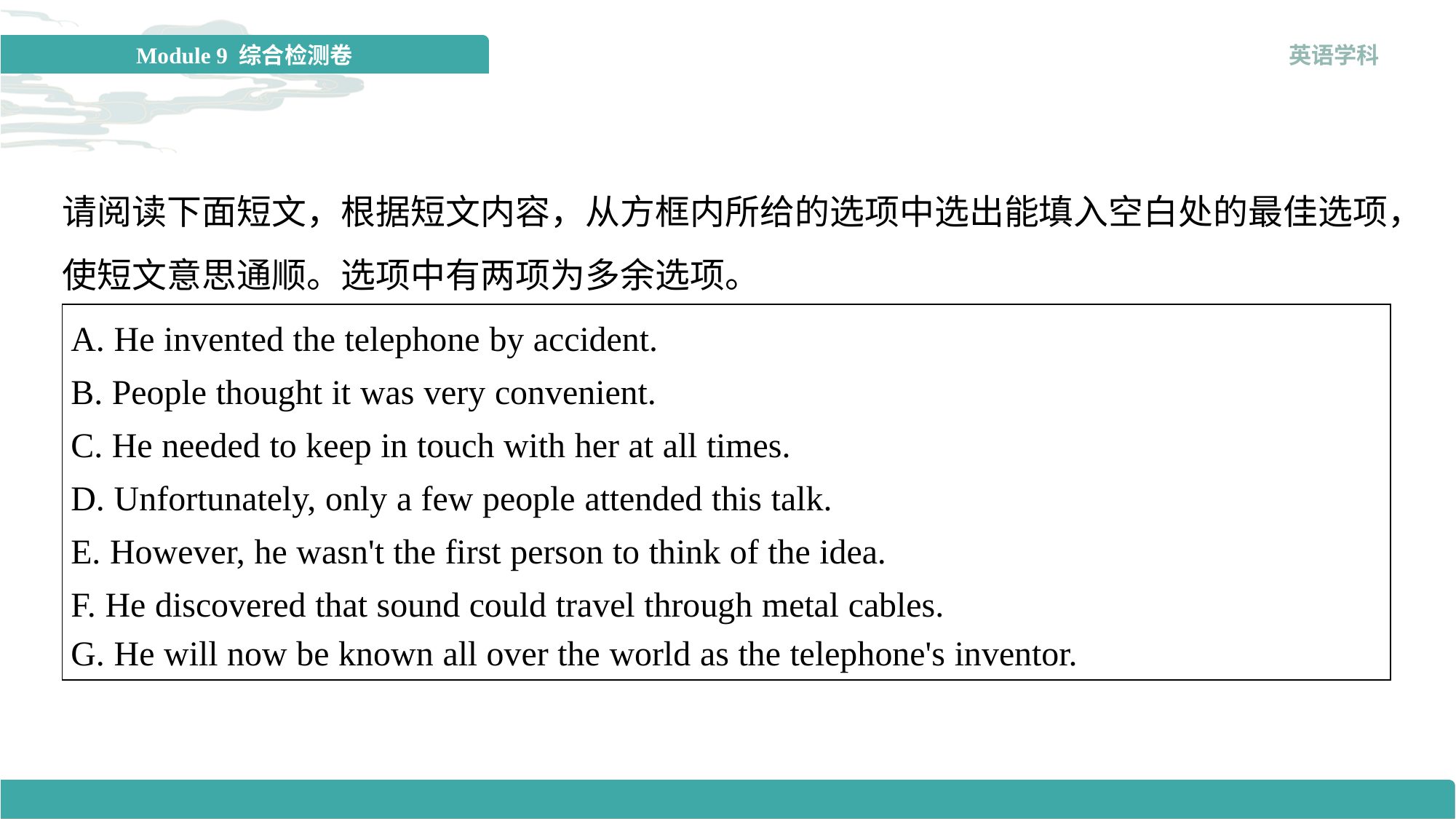

请阅读下面短文，根据短文内容，从方框内所给的选项中选出能填入空白处的最佳选项，使短文意思通顺。选项中有两项为多余选项。
| A. He invented the telephone by accident. B. People thought it was very convenient. C. He needed to keep in touch with her at all times. D. Unfortunately, only a few people attended this talk. E. However, he wasn't the first person to think of the idea. F. He discovered that sound could travel through metal cables. G. He will now be known all over the world as the telephone's inventor. |
| --- |